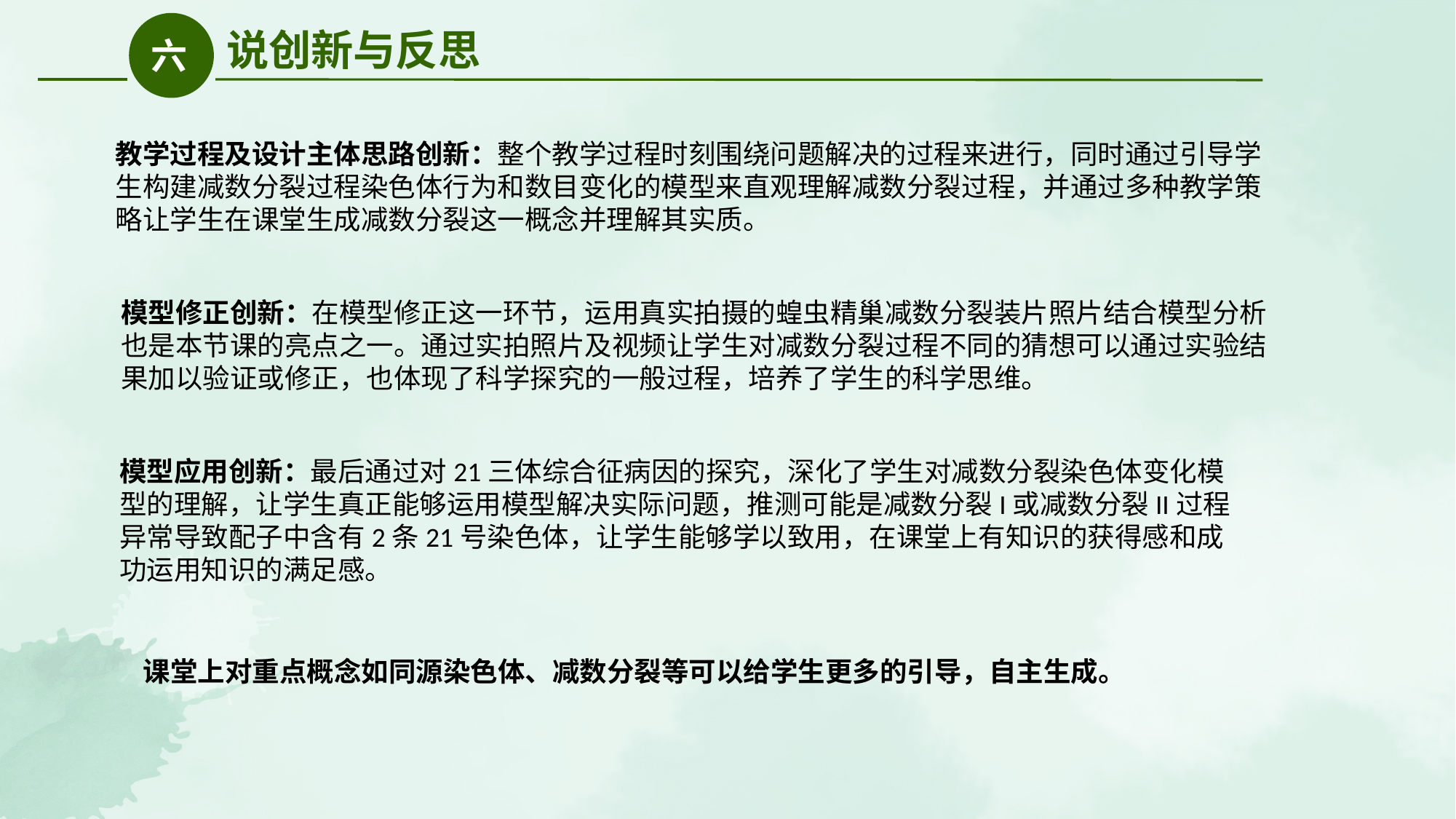

说创新与反思
六
教学过程及设计主体思路创新：整个教学过程时刻围绕问题解决的过程来进行，同时通过引导学生构建减数分裂过程染色体行为和数目变化的模型来直观理解减数分裂过程，并通过多种教学策略让学生在课堂生成减数分裂这一概念并理解其实质。
模型修正创新：在模型修正这一环节，运用真实拍摄的蝗虫精巢减数分裂装片照片结合模型分析也是本节课的亮点之一。通过实拍照片及视频让学生对减数分裂过程不同的猜想可以通过实验结果加以验证或修正，也体现了科学探究的一般过程，培养了学生的科学思维。
模型应用创新：最后通过对21三体综合征病因的探究，深化了学生对减数分裂染色体变化模型的理解，让学生真正能够运用模型解决实际问题，推测可能是减数分裂I或减数分裂II过程异常导致配子中含有2条21号染色体，让学生能够学以致用，在课堂上有知识的获得感和成功运用知识的满足感。
课堂上对重点概念如同源染色体、减数分裂等可以给学生更多的引导，自主生成。